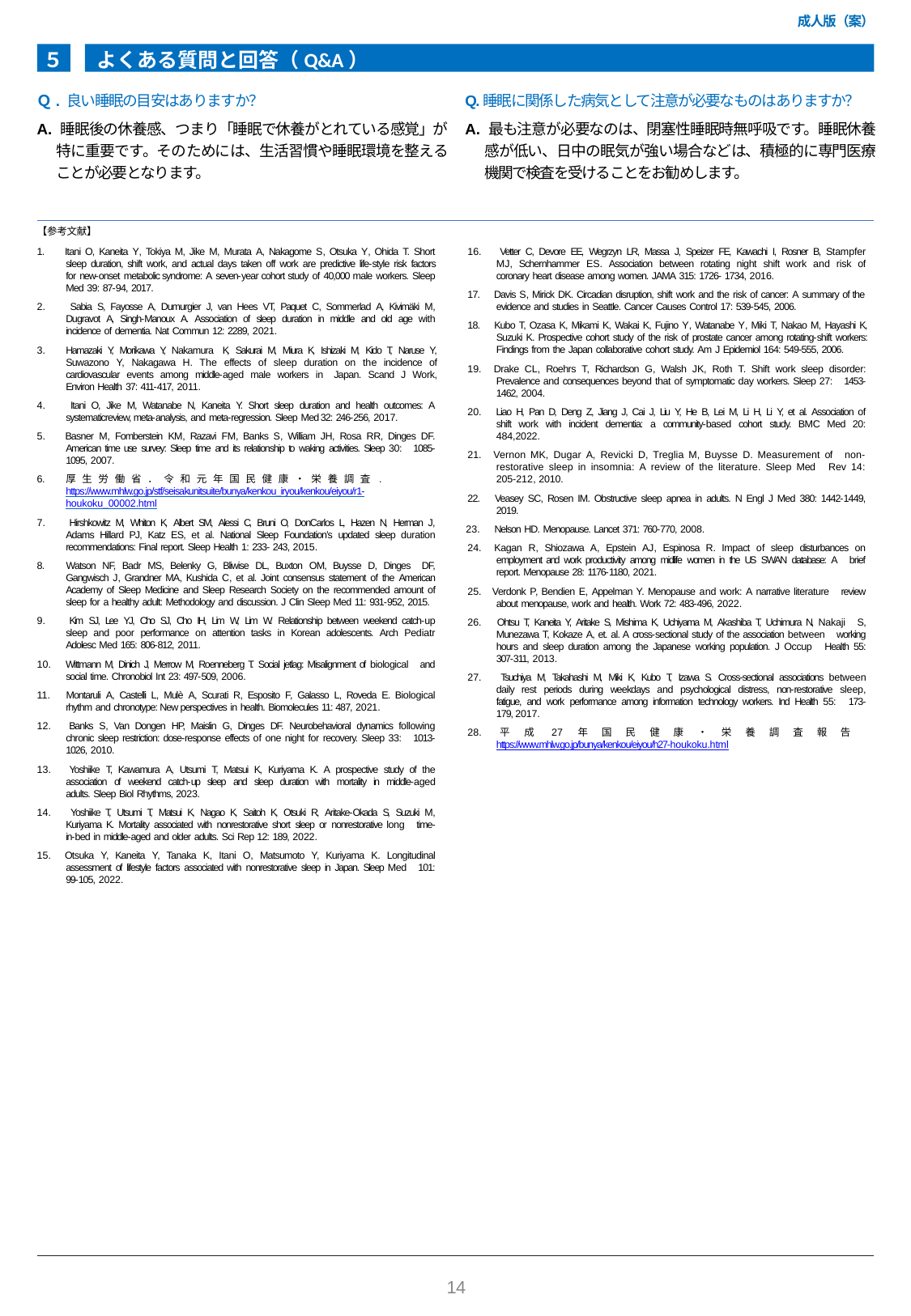

成人版（案）
５
よくある質問と回答（Q&A）
Ｑ. 良い睡眠の目安はありますか？
A. 睡眠後の休養感、つまり「睡眠で休養がとれている感覚」が特に重要です。そのためには、生活習慣や睡眠環境を整えることが必要となります。
Q.睡眠に関係した病気として注意が必要なものはありますか？
A. 最も注意が必要なのは、閉塞性睡眠時無呼吸です。睡眠休養感が低い、日中の眠気が強い場合などは、積極的に専⾨医療機関で検査を受けることをお勧めします。

【参考文献】
1. Itani O, Kaneita Y, Tokiya M, Jike M, Murata A, Nakagome S, Otsuka Y, Ohida T. Short sleep duration, shift work, and actual days taken off work are predictive life-style risk factors for new-onset metabolic syndrome: A seven-year cohort study of 40,000 male workers. Sleep Med 39: 87-94, 2017.
2.  Sabia S, Fayosse A, Dumurgier J, van Hees VT, Paquet C, Sommerlad A, Kivimäki M, Dugravot A, Singh-Manoux A. Association of sleep duration in middle and old age with incidence of dementia. Nat Commun 12: 2289, 2021.
3.  Hamazaki Y, Morikawa Y, Nakamura K, Sakurai M, Miura K, Ishizaki M, Kido T, Naruse Y, Suwazono Y, Nakagawa H. The effects of sleep duration on the incidence of cardiovascular events among middle-aged male workers in Japan. Scand J Work, Environ Health 37: 411-417, 2011.
4.  Itani O, Jike M, Watanabe N, Kaneita Y. Short sleep duration and health outcomes: A systematicreview, meta-analysis, and meta-regression. Sleep Med 32: 246-256, 2017.
5.  Basner M, Fomberstein KM, Razavi FM, Banks S, William JH, Rosa RR, Dinges DF. American time use survey: Sleep time and its relationship to waking activities. Sleep 30: 1085-1095, 2007.
6.	厚 生 労 働 省 ． 令 和 元 年 国 民 健 康 ・ 栄 養 調 査 . https://www.mhlw.go.jp/stf/seisakunitsuite/bunya/kenkou_iryou/kenkou/eiyou/r1-houkoku_00002.html
7.  Hirshkowitz M, Whiton K, Albert SM, Alessi C, Bruni O, DonCarlos L, Hazen N, Herman J, Adams Hillard PJ, Katz ES, et al. National Sleep Foundation’s updated sleep duration recommendations: Final report. Sleep Health 1: 233- 243, 2015.
8. Watson NF, Badr MS, Belenky G, Bliwise DL, Buxton OM, Buysse D, Dinges DF, Gangwisch J, Grandner MA, Kushida C, et al. Joint consensus statement of the American Academy of Sleep Medicine and Sleep Research Society on the recommended amount of sleep for a healthy adult: Methodology and discussion. J Clin Sleep Med 11: 931-952, 2015.
9.  Kim SJ, Lee YJ, Cho SJ, Cho IH, Lim W, Lim W. Relationship between weekend catch-up sleep and poor performance on attention tasks in Korean adolescents. Arch Pediatr Adolesc Med 165: 806-812, 2011.
10.  Wittmann M, Dinich J, Merrow M, Roenneberg T. Social jetlag: Misalignment of biological and social time. Chronobiol Int 23: 497-509, 2006.
11.  Montaruli A, Castelli L, Mulè A, Scurati R, Esposito F, Galasso L, Roveda E. Biological rhythm and chronotype: New perspectives in health. Biomolecules 11: 487, 2021.
12.  Banks S, Van Dongen HP, Maislin G, Dinges DF. Neurobehavioral dynamics following chronic sleep restriction: dose-response effects of one night for recovery. Sleep 33: 1013-1026, 2010.
13.  Yoshiike T, Kawamura A, Utsumi T, Matsui K, Kuriyama K. A prospective study of the association of weekend catch-up sleep and sleep duration with mortality in middle-aged adults. Sleep Biol Rhythms, 2023.
14.  Yoshiike T, Utsumi T, Matsui K, Nagao K, Saitoh K, Otsuki R, Aritake-Okada S, Suzuki M, Kuriyama K. Mortality associated with nonrestorative short sleep or nonrestorative long time-in-bed in middle-aged and older adults. Sci Rep 12: 189, 2022.
15. Otsuka Y, Kaneita Y, Tanaka K, Itani O, Matsumoto Y, Kuriyama K. Longitudinal assessment of lifestyle factors associated with nonrestorative sleep in Japan. Sleep Med 101: 99-105, 2022.
16.  Vetter C, Devore EE, Wegrzyn LR, Massa J, Speizer FE, Kawachi I, Rosner B, Stampfer MJ, Schernhammer ES. Association between rotating night shift work and risk of coronary heart disease among women. JAMA 315: 1726- 1734, 2016.
17. Davis S, Mirick DK. Circadian disruption, shift work and the risk of cancer: A summary of the evidence and studies in Seattle. Cancer Causes Control 17: 539-545, 2006.
18. Kubo T, Ozasa K, Mikami K, Wakai K, Fujino Y, Watanabe Y, Miki T, Nakao M, Hayashi K, Suzuki K. Prospective cohort study of the risk of prostate cancer among rotating-shift workers: Findings from the Japan collaborative cohort study. Am J Epidemiol 164: 549-555, 2006.
19. Drake CL, Roehrs T, Richardson G, Walsh JK, Roth T. Shift work sleep disorder: Prevalence and consequences beyond that of symptomatic day workers. Sleep 27: 1453-1462, 2004.
20.  Liao H, Pan D, Deng Z, Jiang J, Cai J, Liu Y, He B, Lei M, Li H, Li Y, et al. Association of shift work with incident dementia: a community-based cohort study. BMC Med 20: 484,2022.
21. Vernon MK, Dugar A, Revicki D, Treglia M, Buysse D. Measurement of non- restorative sleep in insomnia: A review of the literature. Sleep Med Rev 14: 205-212, 2010.
22. Veasey SC, Rosen IM. Obstructive sleep apnea in adults. N Engl J Med 380: 1442-1449, 2019.
23.  Nelson HD. Menopause. Lancet 371: 760-770, 2008.
24. Kagan R, Shiozawa A, Epstein AJ, Espinosa R. Impact of sleep disturbances on employment and work productivity among midlife women in the US SWAN database: A brief report. Menopause 28: 1176-1180, 2021.
25. Verdonk P, Bendien E, Appelman Y. Menopause and work: A narrative literature review about menopause, work and health. Work 72: 483-496, 2022.
26.  Ohtsu T, Kaneita Y, Aritake S, Mishima K, Uchiyama M, Akashiba T, Uchimura N, Nakaji S, Munezawa T, Kokaze A, et. al. A cross-sectional study of the association between working hours and sleep duration among the Japanese working population. J Occup Health 55: 307-311, 2013.
27.  Tsuchiya M, Takahashi M, Miki K, Kubo T, Izawa S. Cross-sectional associations between daily rest periods during weekdays and psychological distress, non-restorative sleep, fatigue, and work performance among information technology workers. Ind Health 55: 173-179, 2017.
28.  平  成  27  年  国  民  健  康  ・  栄  養  調  査  報  告 https://www.mhlw.go.jp/bunya/kenkou/eiyou/h27-houkoku.html
14